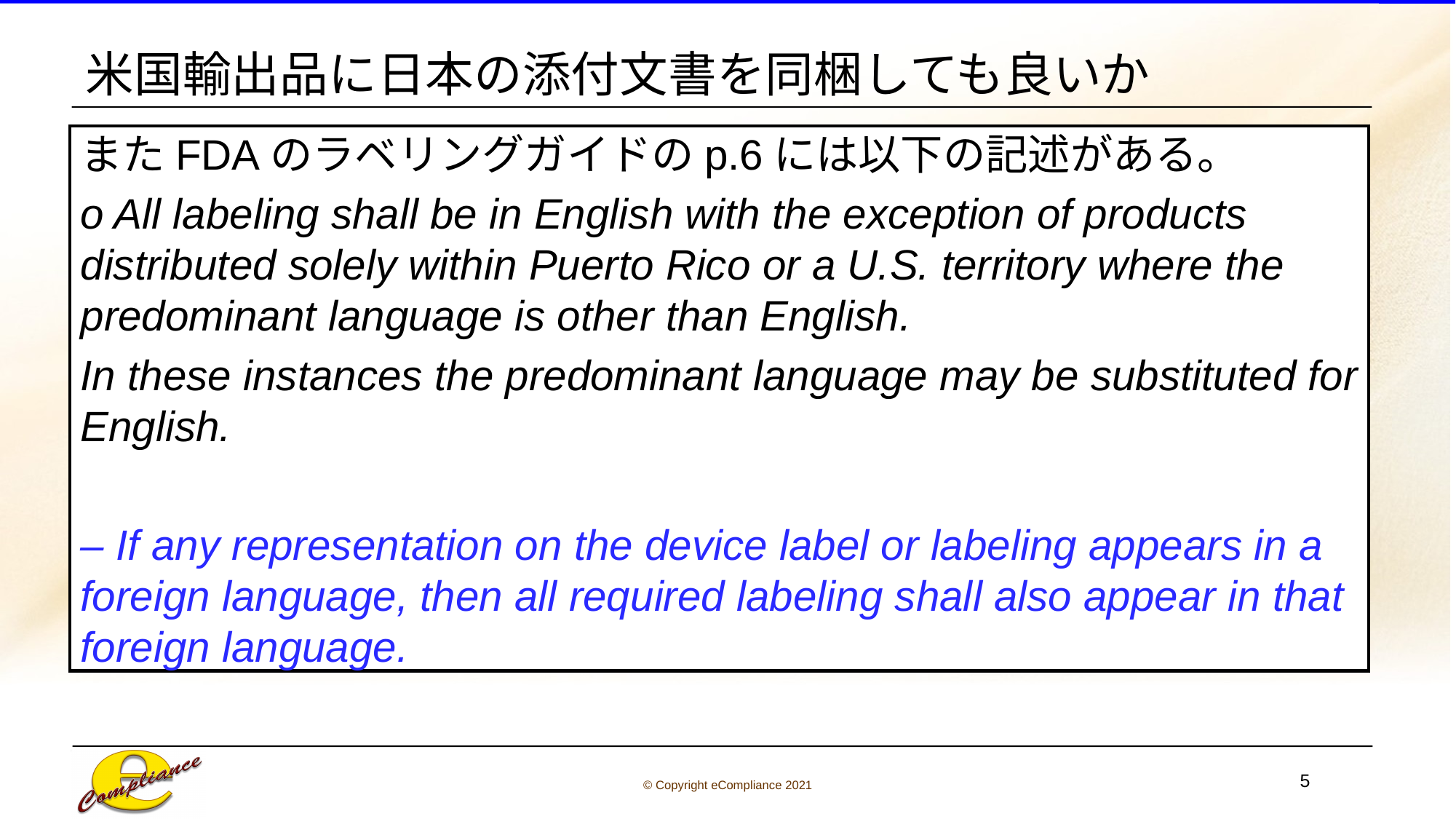

# 米国輸出品に日本の添付文書を同梱しても良いか
またFDAのラベリングガイドのp.6には以下の記述がある。
o All labeling shall be in English with the exception of products distributed solely within Puerto Rico or a U.S. territory where the predominant language is other than English.
In these instances the predominant language may be substituted for English.

– If any representation on the device label or labeling appears in a foreign language, then all required labeling shall also appear in that foreign language.